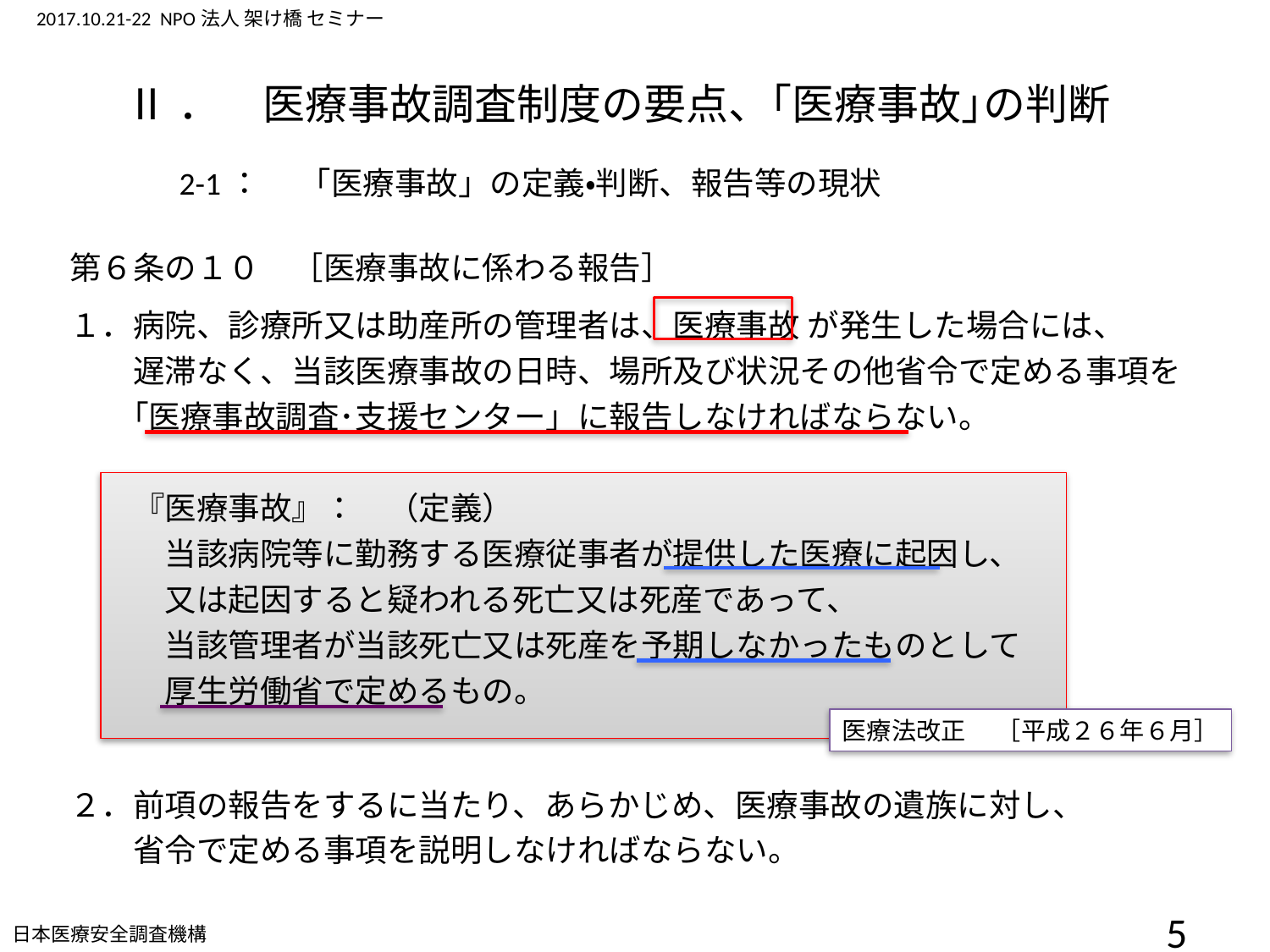

Ⅱ．　医療事故調査制度の要点、｢医療事故｣の判断
2-1：　 「医療事故」の定義・判断、報告等の現状
第６条の１０　［医療事故に係わる報告］
１．病院、診療所又は助産所の管理者は、医療事故  が発生した場合には、
　　遅滞なく、当該医療事故の日時、場所及び状況その他省令で定める事項を
　　｢医療事故調査･支援センター」に報告しなければならない。

　　『医療事故』：　（定義）
　　　当該病院等に勤務する医療従事者が提供した医療に起因し､
　　　又は起因すると疑われる死亡又は死産であって、
　　　当該管理者が当該死亡又は死産を予期しなかったものとして
　　　厚生労働省で定めるもの。

２．前項の報告をするに当たり、あらかじめ、医療事故の遺族に対し、
　　省令で定める事項を説明しなければならない。

医療法改正 　［平成２６年６月］